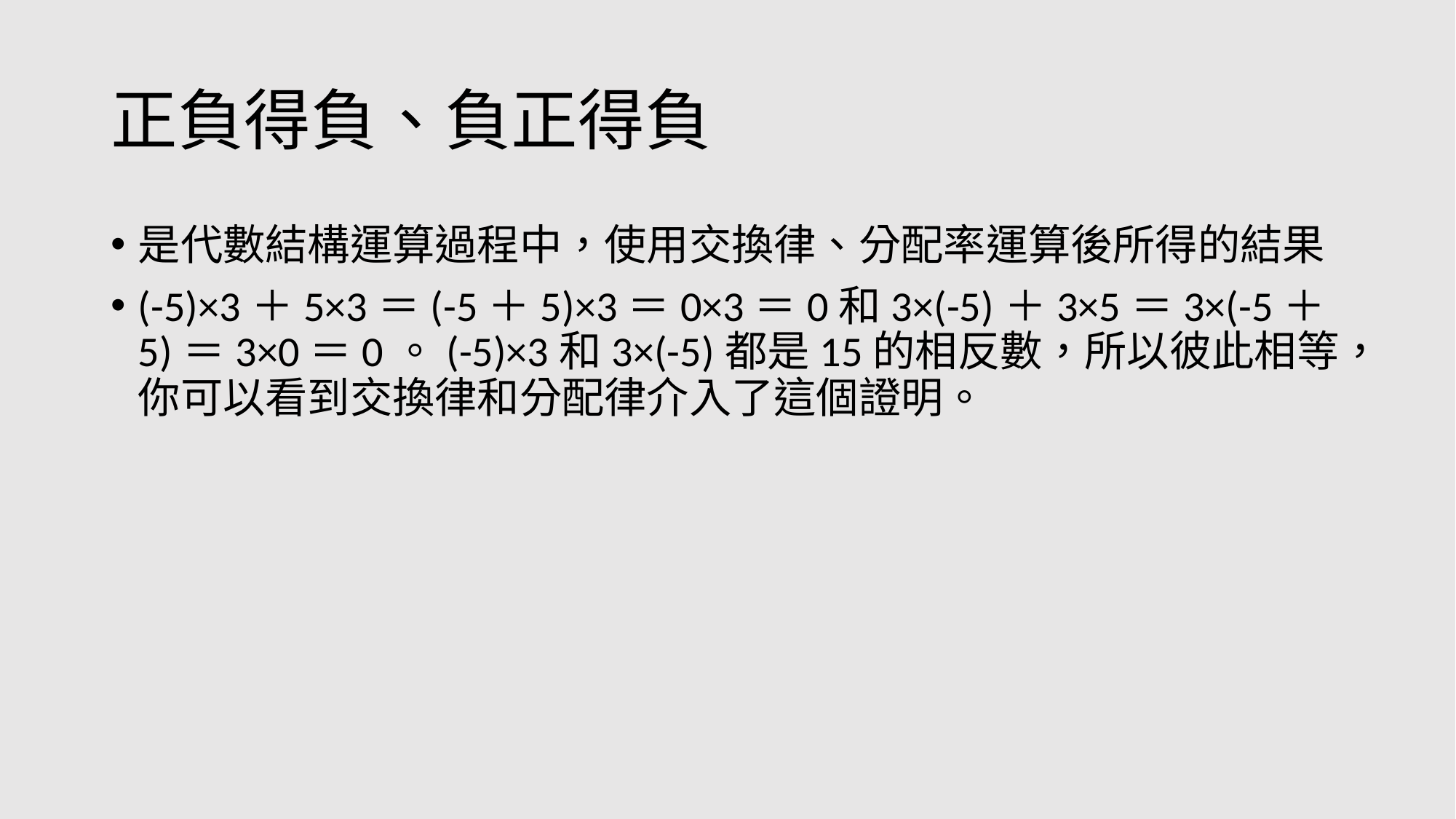

# 正負得負、負正得負
是代數結構運算過程中，使用交換律、分配率運算後所得的結果
(-5)×3＋5×3＝(-5＋5)×3＝0×3＝0和3×(-5)＋3×5＝3×(-5＋5)＝3×0＝0。(-5)×3和3×(-5)都是15的相反數，所以彼此相等，你可以看到交換律和分配律介入了這個證明。